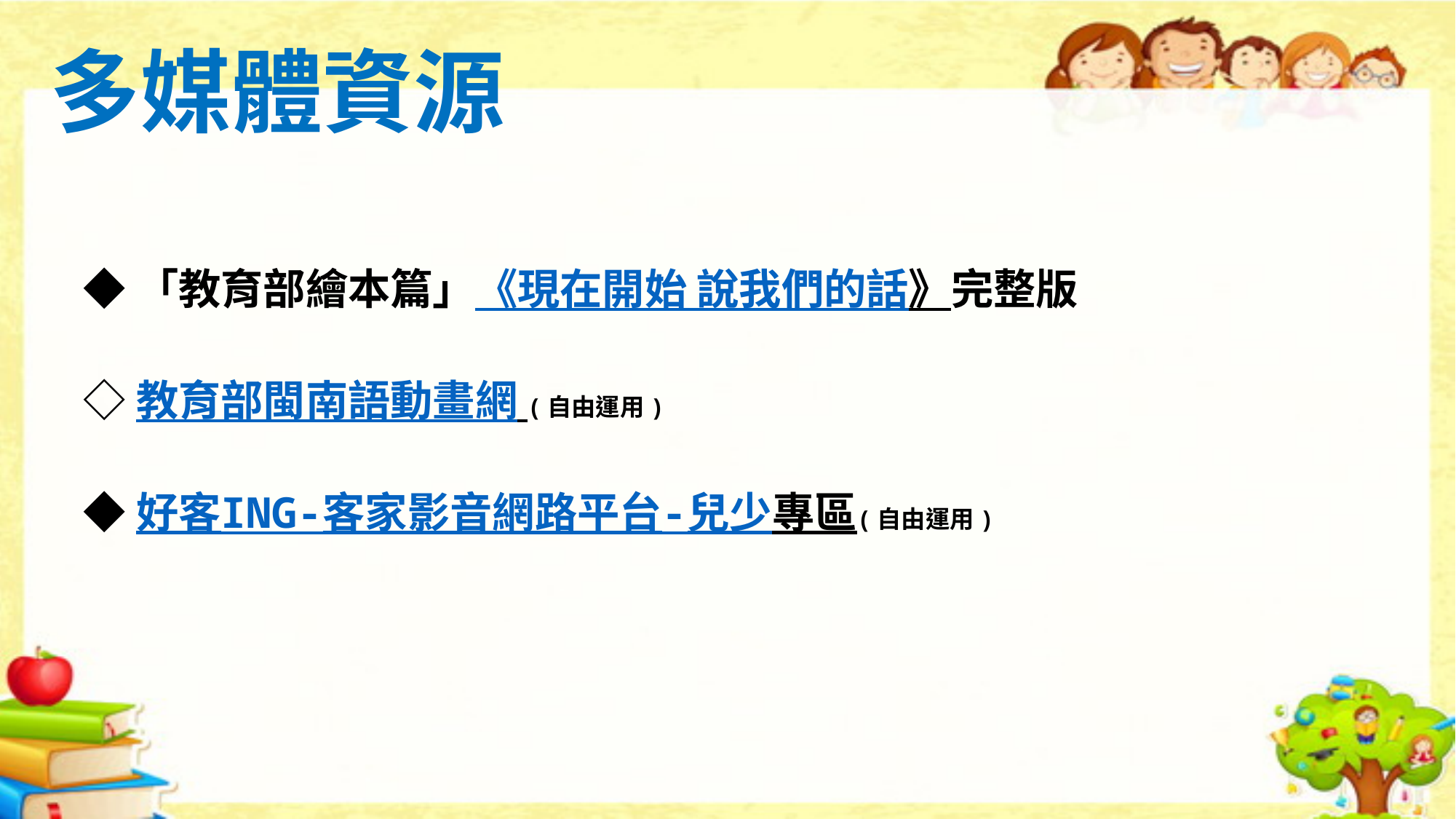

# 多媒體資源

◆「教育部繪本篇」《現在開始 說我們的話》完整版

◇教育部閩南語動畫網 (自由運用)

◆好客ING-客家影音網路平台-兒少專區(自由運用)